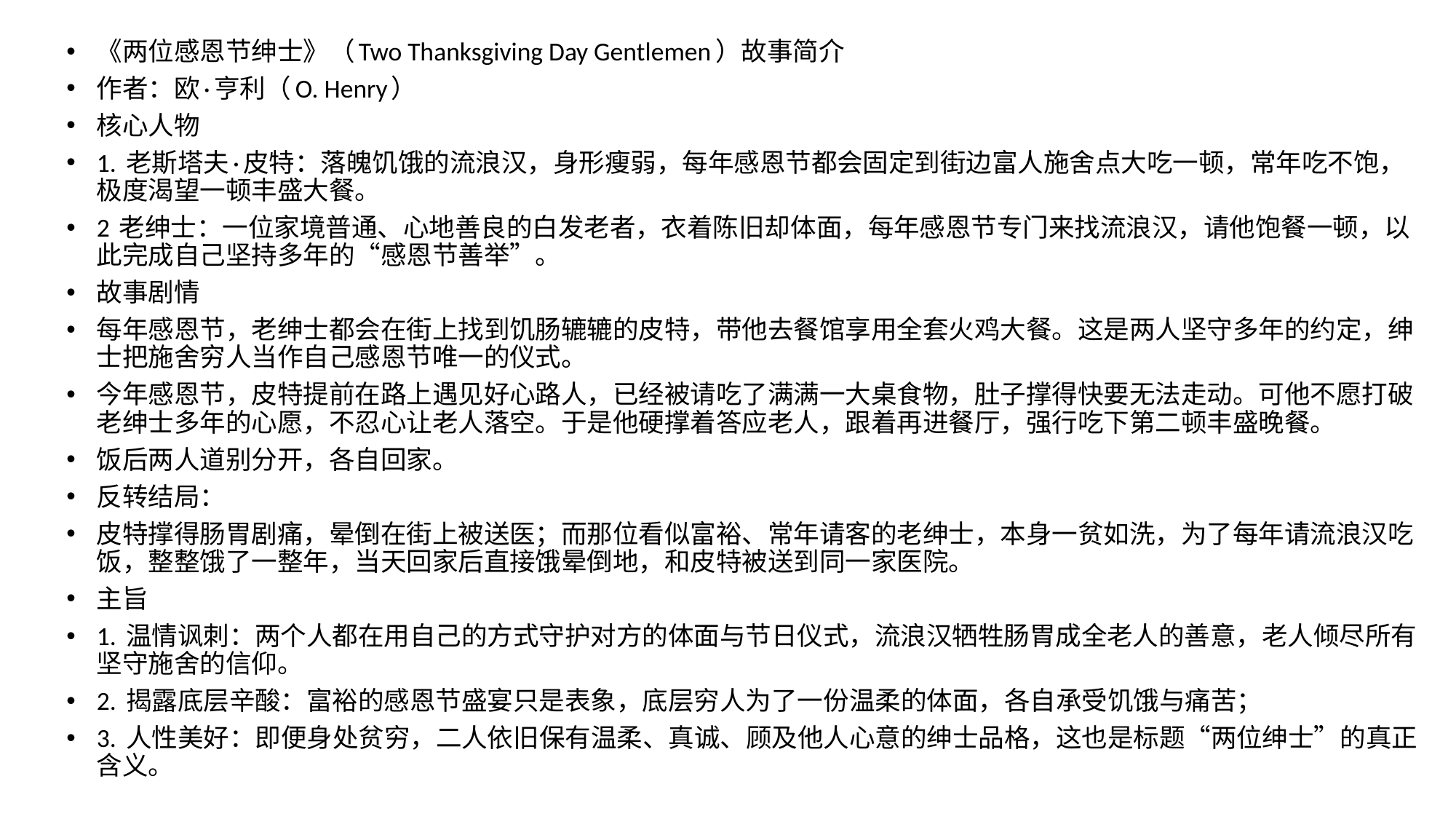

《两位感恩节绅士》（Two Thanksgiving Day Gentlemen）故事简介
作者：欧·亨利（O. Henry）
核心人物
1. 老斯塔夫·皮特：落魄饥饿的流浪汉，身形瘦弱，每年感恩节都会固定到街边富人施舍点大吃一顿，常年吃不饱，极度渴望一顿丰盛大餐。
2 老绅士：一位家境普通、心地善良的白发老者，衣着陈旧却体面，每年感恩节专门来找流浪汉，请他饱餐一顿，以此完成自己坚持多年的“感恩节善举”。
故事剧情
每年感恩节，老绅士都会在街上找到饥肠辘辘的皮特，带他去餐馆享用全套火鸡大餐。这是两人坚守多年的约定，绅士把施舍穷人当作自己感恩节唯一的仪式。
今年感恩节，皮特提前在路上遇见好心路人，已经被请吃了满满一大桌食物，肚子撑得快要无法走动。可他不愿打破老绅士多年的心愿，不忍心让老人落空。于是他硬撑着答应老人，跟着再进餐厅，强行吃下第二顿丰盛晚餐。
饭后两人道别分开，各自回家。
反转结局：
皮特撑得肠胃剧痛，晕倒在街上被送医；而那位看似富裕、常年请客的老绅士，本身一贫如洗，为了每年请流浪汉吃饭，整整饿了一整年，当天回家后直接饿晕倒地，和皮特被送到同一家医院。
主旨
1. 温情讽刺：两个人都在用自己的方式守护对方的体面与节日仪式，流浪汉牺牲肠胃成全老人的善意，老人倾尽所有坚守施舍的信仰。
2. 揭露底层辛酸：富裕的感恩节盛宴只是表象，底层穷人为了一份温柔的体面，各自承受饥饿与痛苦；
3. 人性美好：即便身处贫穷，二人依旧保有温柔、真诚、顾及他人心意的绅士品格，这也是标题“两位绅士”的真正含义。